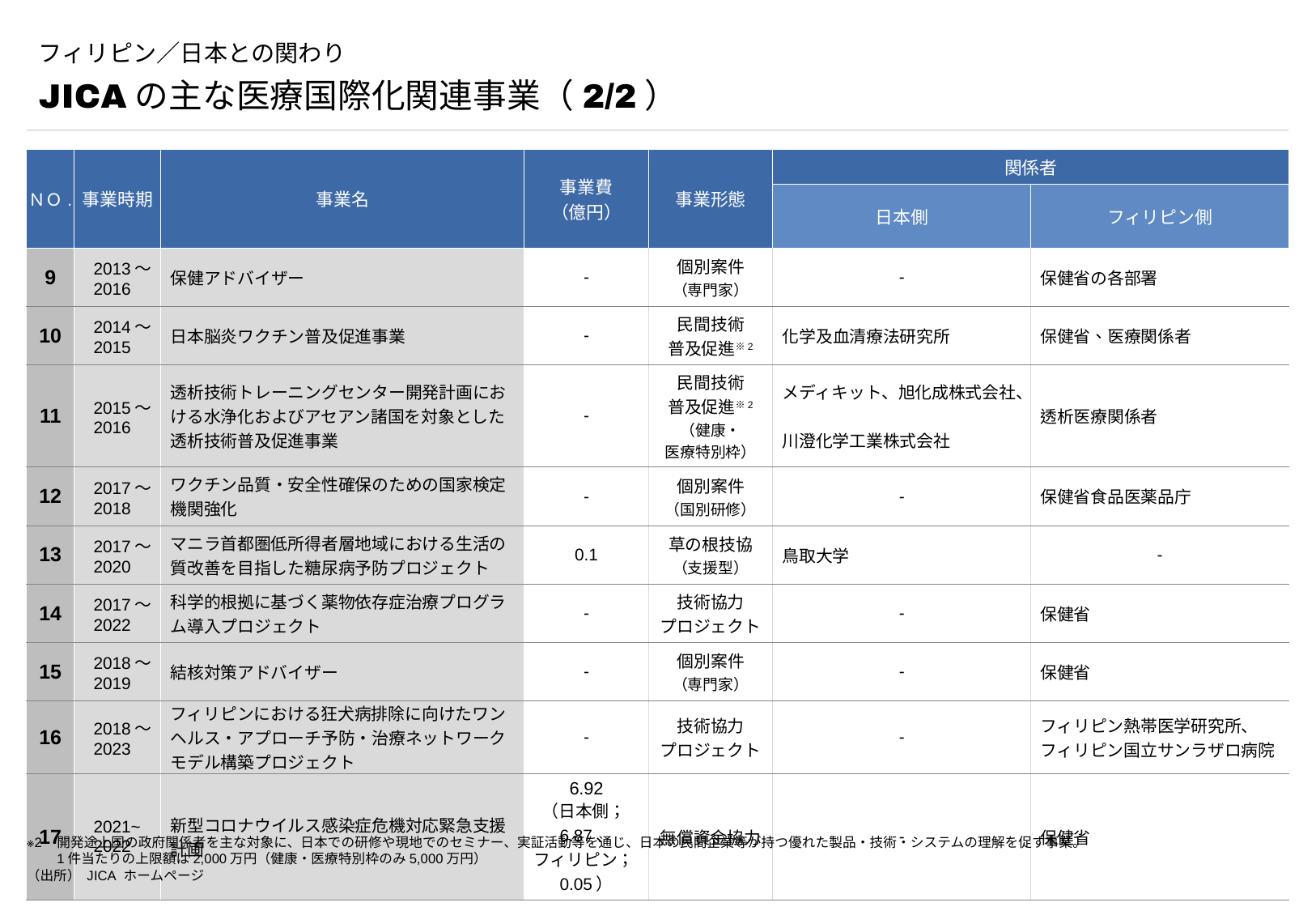

# フィリピン／日本との関わり
JICAの主な医療国際化関連事業（2/2）
| ＮＯ. | 事業時期 | 事業名 | 事業費 （億円） | 事業形態 | 関係者 |  |
| --- | --- | --- | --- | --- | --- | --- |
|  |  |  |  |  | 日本側 | フィリピン側 |
| 9 | 2013～2016 | 保健アドバイザー | - | 個別案件 （専門家） | - | 保健省の各部署 |
| 10 | 2014～2015 | 日本脳炎ワクチン普及促進事業 | - | 民間技術 普及促進※2 | 化学及血清療法研究所 | 保健省、医療関係者 |
| 11 | 2015～2016 | 透析技術トレーニングセンター開発計画における水浄化およびアセアン諸国を対象とした透析技術普及促進事業 | - | 民間技術 普及促進※2 （健康・ 医療特別枠） | メディキット、旭化成株式会社、 川澄化学工業株式会社 | 透析医療関係者 |
| 12 | 2017～2018 | ワクチン品質・安全性確保のための国家検定機関強化 | - | 個別案件 （国別研修） | - | 保健省食品医薬品庁 |
| 13 | 2017～2020 | マニラ首都圏低所得者層地域における生活の質改善を目指した糖尿病予防プロジェクト | 0.1 | 草の根技協 （支援型） | 鳥取大学 | - |
| 14 | 2017～2022 | 科学的根拠に基づく薬物依存症治療プログラム導入プロジェクト | - | 技術協力 プロジェクト | - | 保健省 |
| 15 | 2018～2019 | 結核対策アドバイザー | - | 個別案件 （専門家） | - | 保健省 |
| 16 | 2018～2023 | フィリピンにおける狂犬病排除に向けたワンヘルス・アプローチ予防・治療ネットワークモデル構築プロジェクト | - | 技術協力 プロジェクト | - | フィリピン熱帯医学研究所、 フィリピン国立サンラザロ病院 |
| 17 | 2021~ 2022 | 新型コロナウイルス感染症危機対応緊急支援計画 | 6.92 （日本側；6.87、 フィリピン；0.05） | 無償資金協力 | - | 保健省 |
※2	開発途上国の政府関係者を主な対象に、日本での研修や現地でのセミナー、実証活動等を通じ、日本の民間企業等が持つ優れた製品・技術・システムの理解を促す事業。
1件当たりの上限額は2,000万円（健康・医療特別枠のみ5,000万円）
（出所） JICA ホームページ